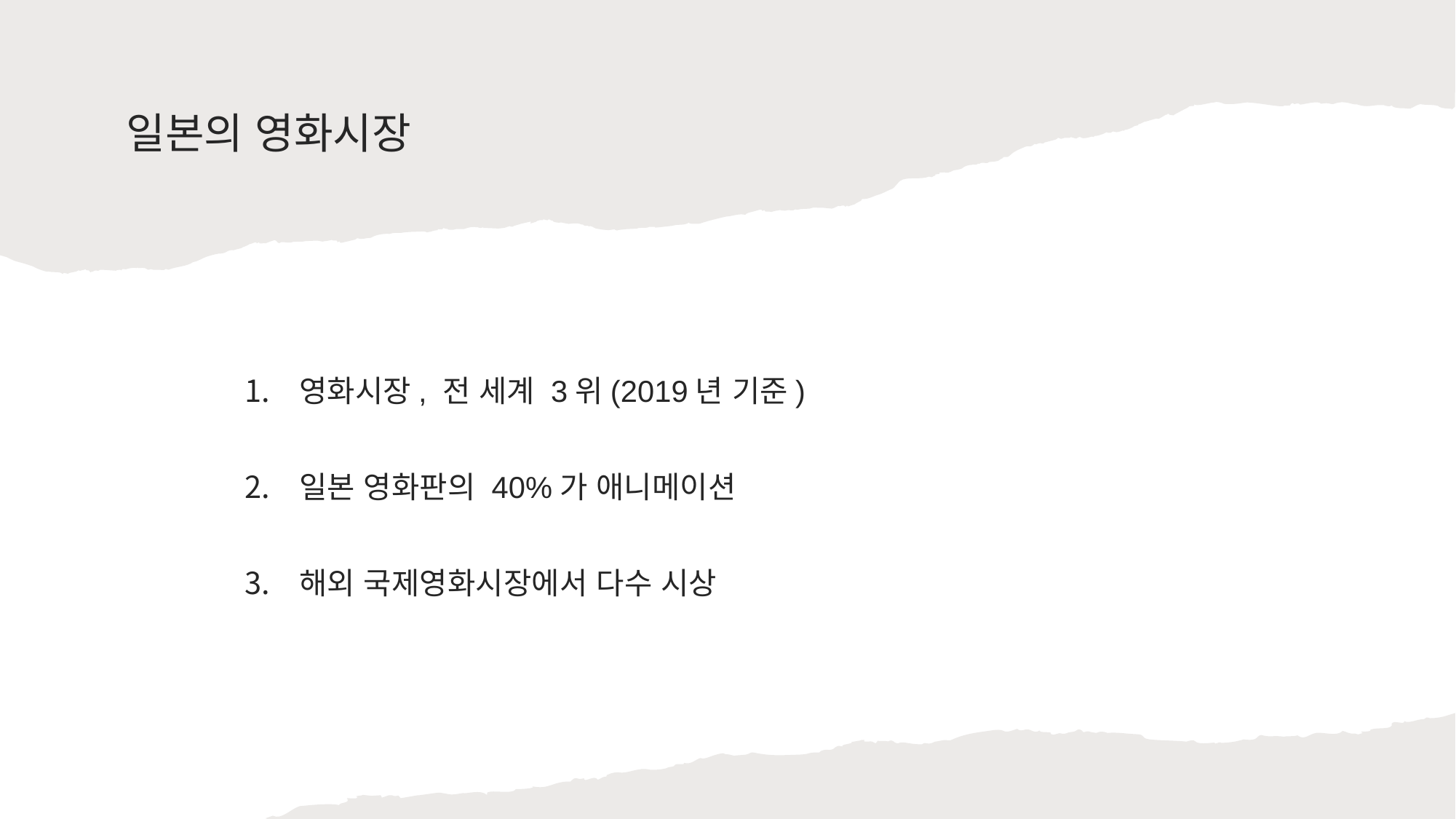

# 일본의 영화시장
영화시장, 전 세계 3위(2019년 기준)

일본 영화판의 40%가 애니메이션

해외 국제영화시장에서 다수 시상